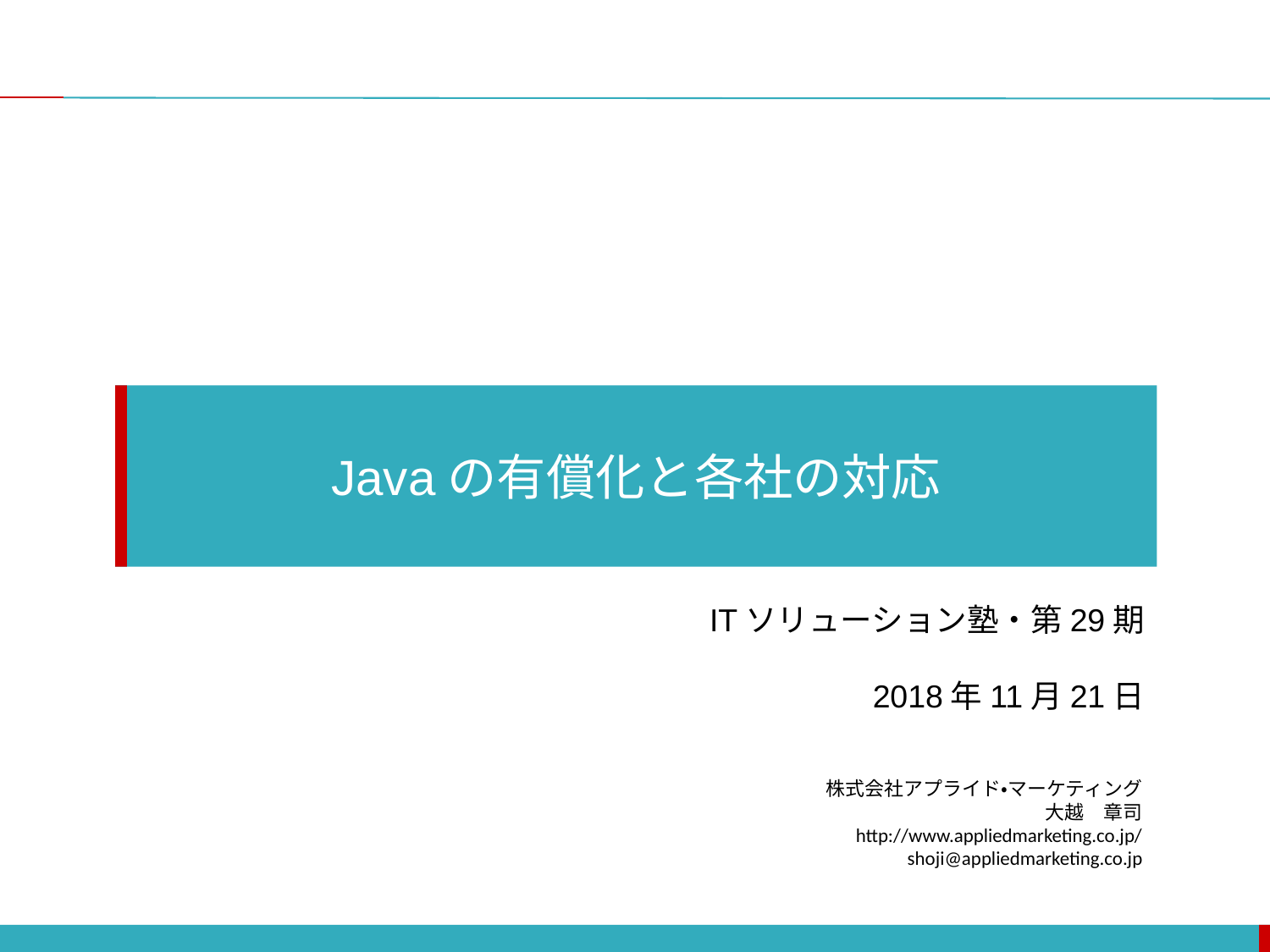

Javaの有償化と各社の対応
ITソリューション塾・第29期

2018年11月21日
株式会社アプライド・マーケティング
大越　章司
http://www.appliedmarketing.co.jp/
shoji@appliedmarketing.co.jp